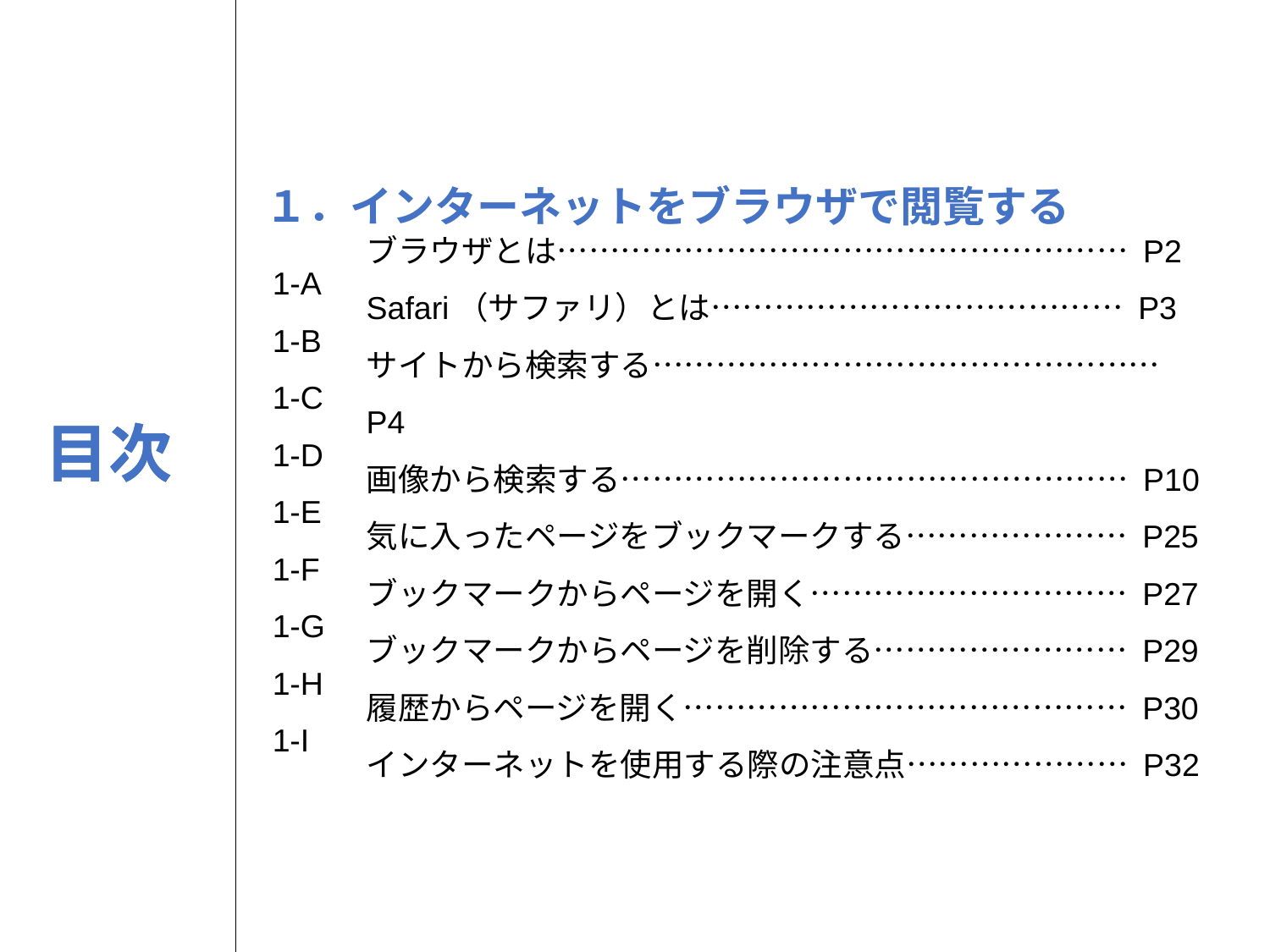

１．インターネットをブラウザで閲覧する
1-A
1-B
1-C
1-D
1-E
1-F
1-G
1-H
1-I
ブラウザとは……………………………………………… P2
Safari（サファリ）とは………………………………… P3
サイトから検索する………………………………………… P4
画像から検索する………………………………………… P10
気に入ったページをブックマークする………………… P25
ブックマークからページを開く………………………… P27
ブックマークからページを削除する…………………… P29
履歴からページを開く…………………………………… P30
インターネットを使用する際の注意点………………… P32
目次